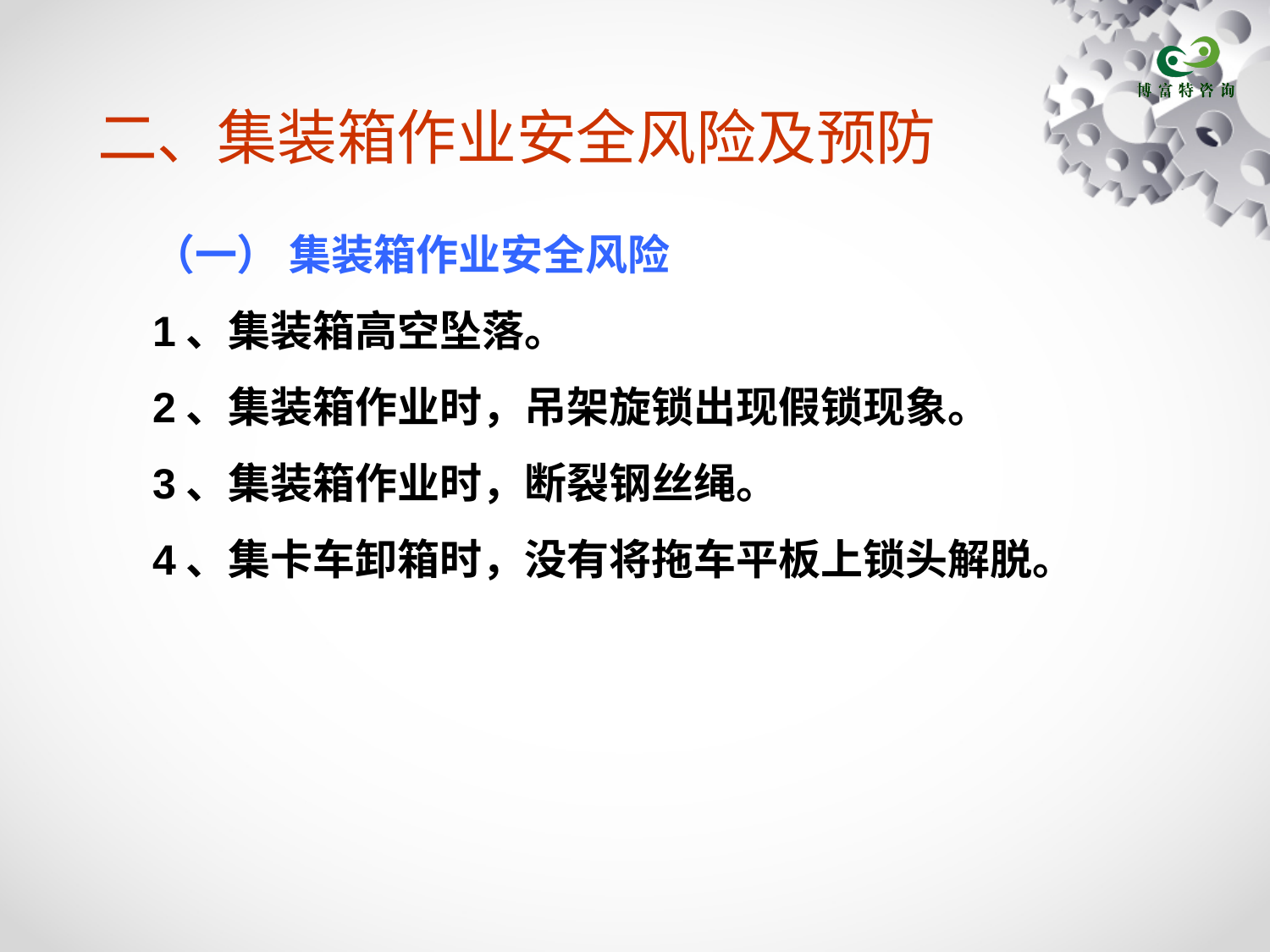

# 二、集装箱作业安全风险及预防
（一） 集装箱作业安全风险
1、集装箱高空坠落。
2、集装箱作业时，吊架旋锁出现假锁现象。
3、集装箱作业时，断裂钢丝绳。
4、集卡车卸箱时，没有将拖车平板上锁头解脱。